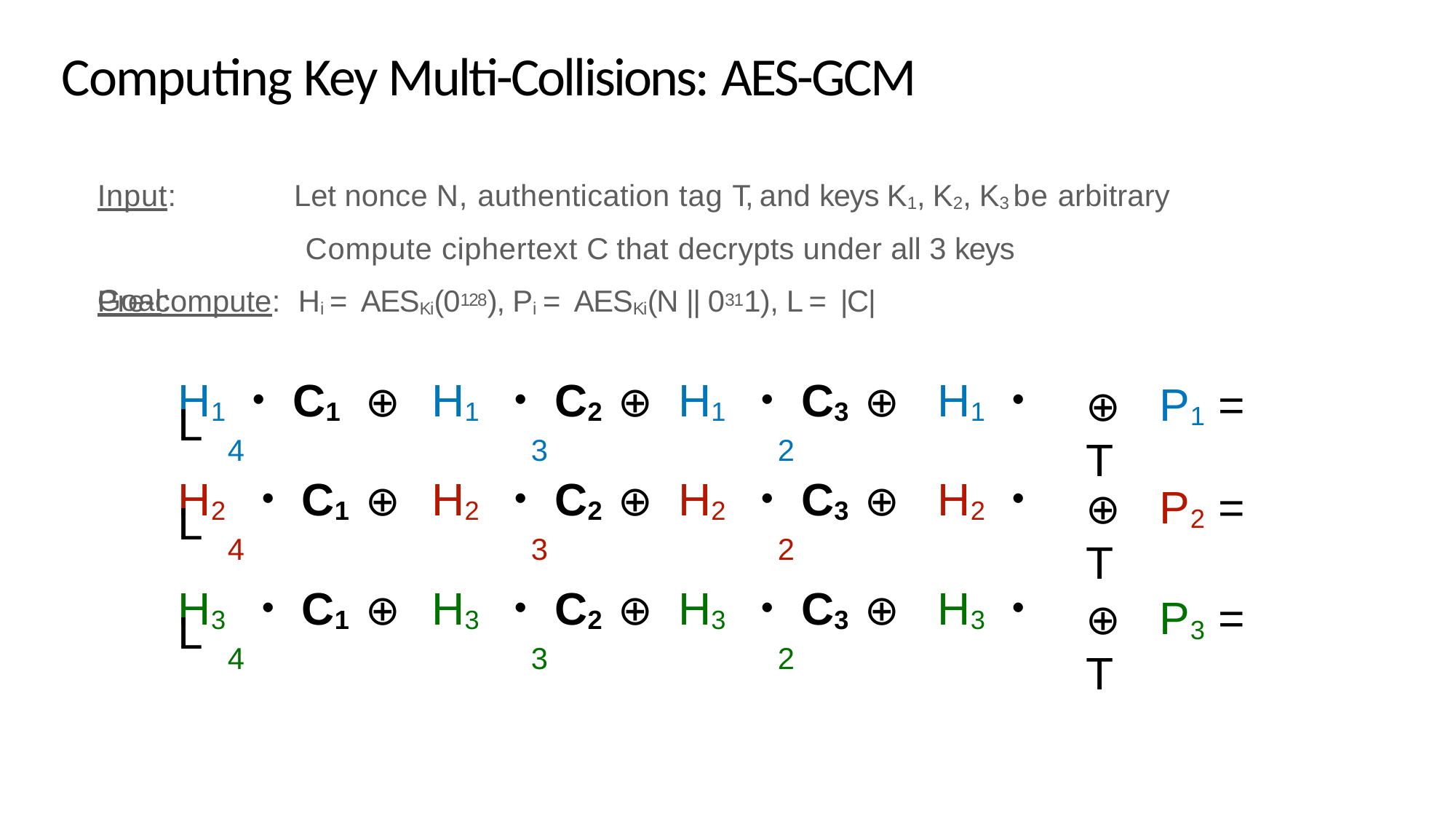

73
# Computing Key Multi-Collisions: AES-GCM
Input:  Goal:
Let nonce N, authentication tag T, and keys K1, K2, K3 be arbitrary  Compute ciphertext C that decrypts under all 3 keys
Pre-compute:	Hi = AESKi(0128), Pi  = AESKi(N || 0311), L = |C|
⊕	P1 =	T
H1・C1	⊕	H1	・C2	⊕	H1	・C3	⊕	H1・L
4	3	2
⊕	P2 =	T
H2	・C1	⊕	H2	・C2	⊕	H2	・C3	⊕	H2・L
4	3	2
⊕	P3 =	T
H3	・C1	⊕	H3	・C2	⊕	H3	・C3	⊕	H3・L
4	3	2